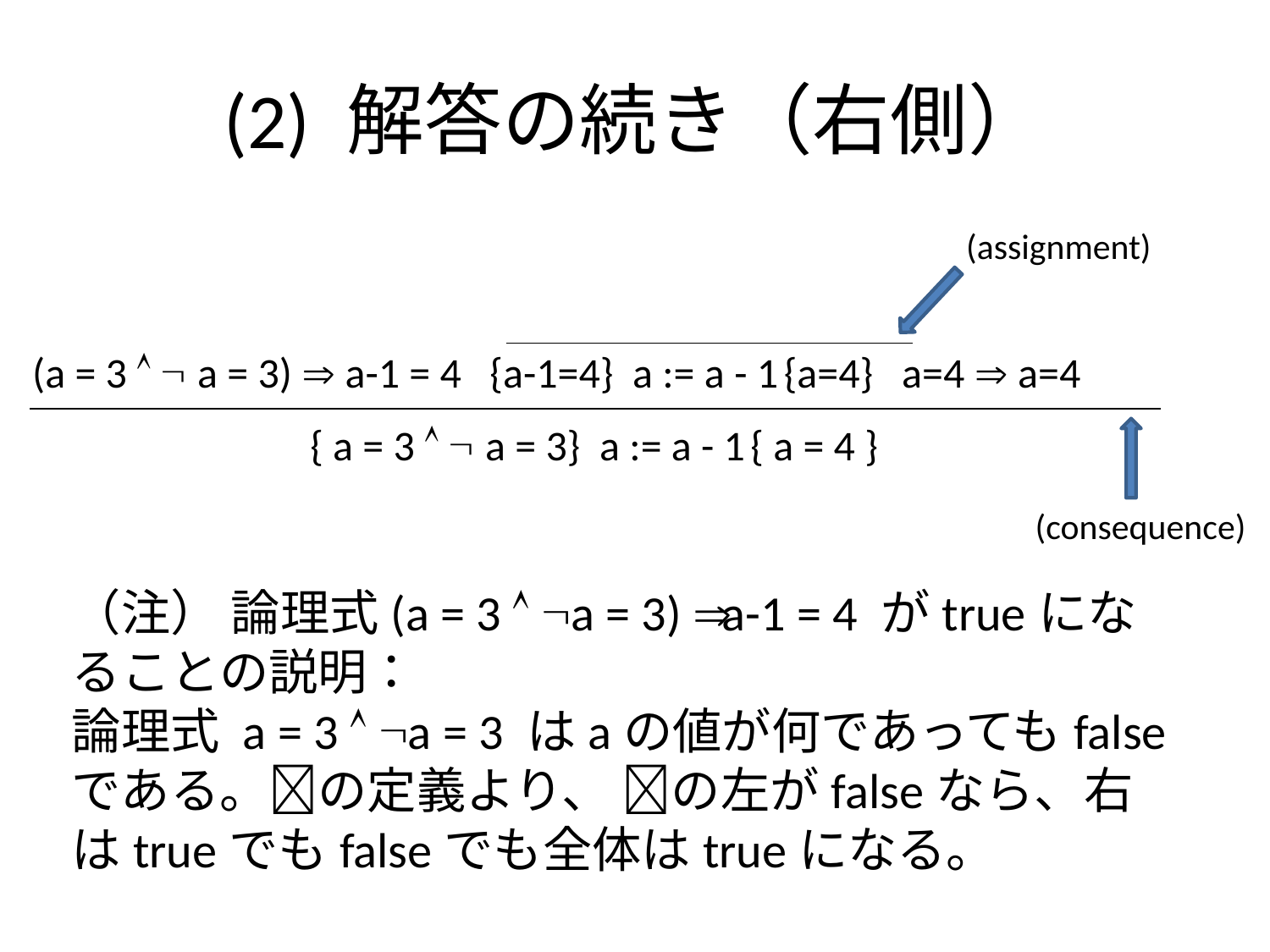

# (2) 解答の続き（右側）
(assignment)

(a = 3 ∧ ¬ a = 3) ⇒ a-1 = 4   {a-1=4}  a := a - 1 {a=4}   a=4 ⇒ a=4
{ a = 3 ∧ ¬ a = 3}  a := a - 1 { a = 4 }

(consequence)
（注） 論理式(a = 3 ∧ ¬ a = 3) ⇒ a-1 = 4 がtrueになることの説明：
論理式 a = 3 ∧ ¬ a = 3 はaの値が何であってもfalseである。⇒の定義より、 ⇒の左がfalseなら、右はtrueでもfalseでも全体はtrueになる。